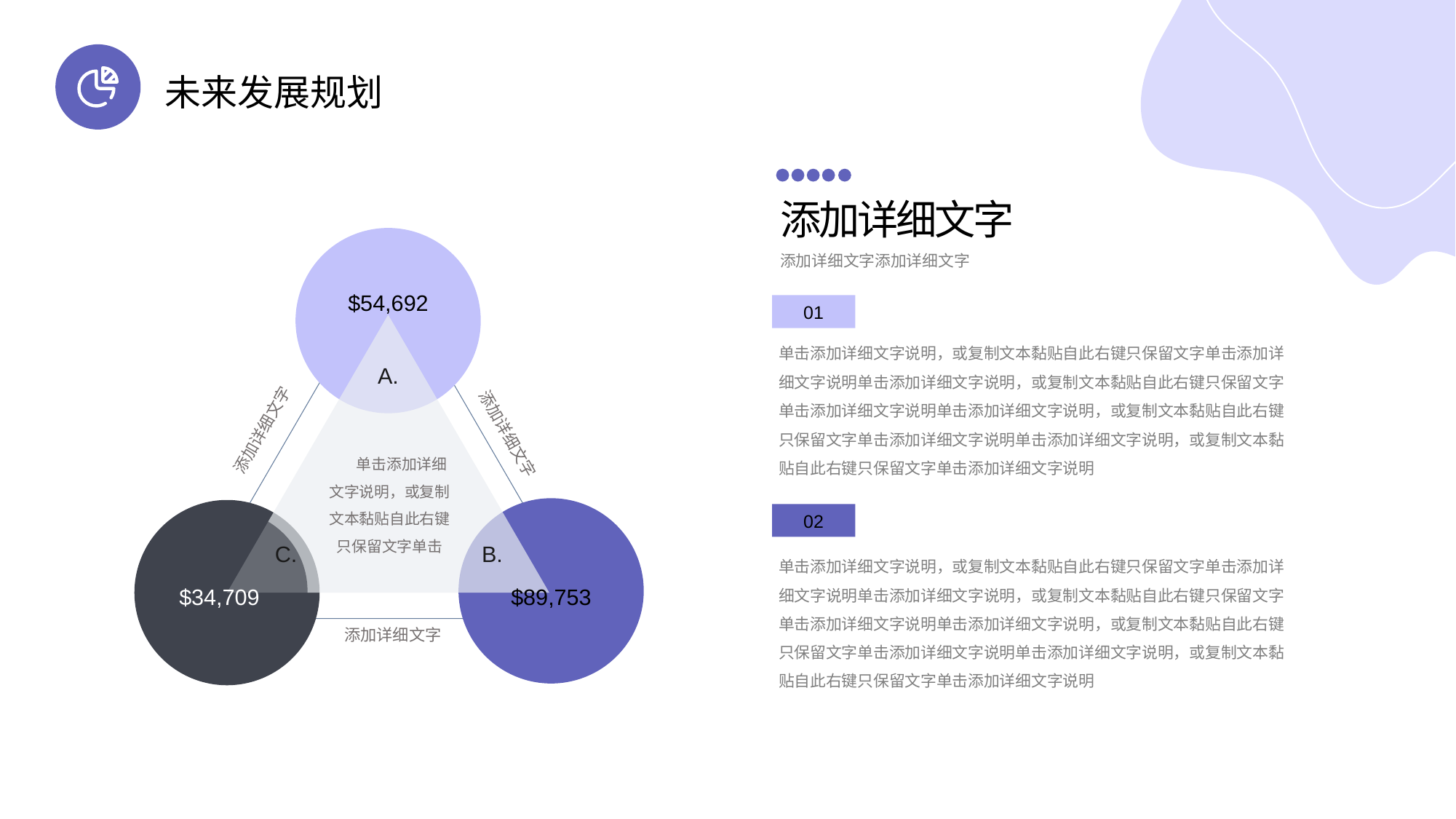

未来发展规划

添加详细文字

$54,692

A.
添加详细文字
添加详细文字
      单击添加详细文字说明，或复制文本黏贴自此右键只保留文字单击

C.
B.
$34,709
$89,753
添加详细文字
添加详细文字添加详细文字
01
单击添加详细文字说明，或复制文本黏贴自此右键只保留文字单击添加详细文字说明单击添加详细文字说明，或复制文本黏贴自此右键只保留文字单击添加详细文字说明单击添加详细文字说明，或复制文本黏贴自此右键只保留文字单击添加详细文字说明单击添加详细文字说明，或复制文本黏贴自此右键只保留文字单击添加详细文字说明
02
单击添加详细文字说明，或复制文本黏贴自此右键只保留文字单击添加详细文字说明单击添加详细文字说明，或复制文本黏贴自此右键只保留文字单击添加详细文字说明单击添加详细文字说明，或复制文本黏贴自此右键只保留文字单击添加详细文字说明单击添加详细文字说明，或复制文本黏贴自此右键只保留文字单击添加详细文字说明